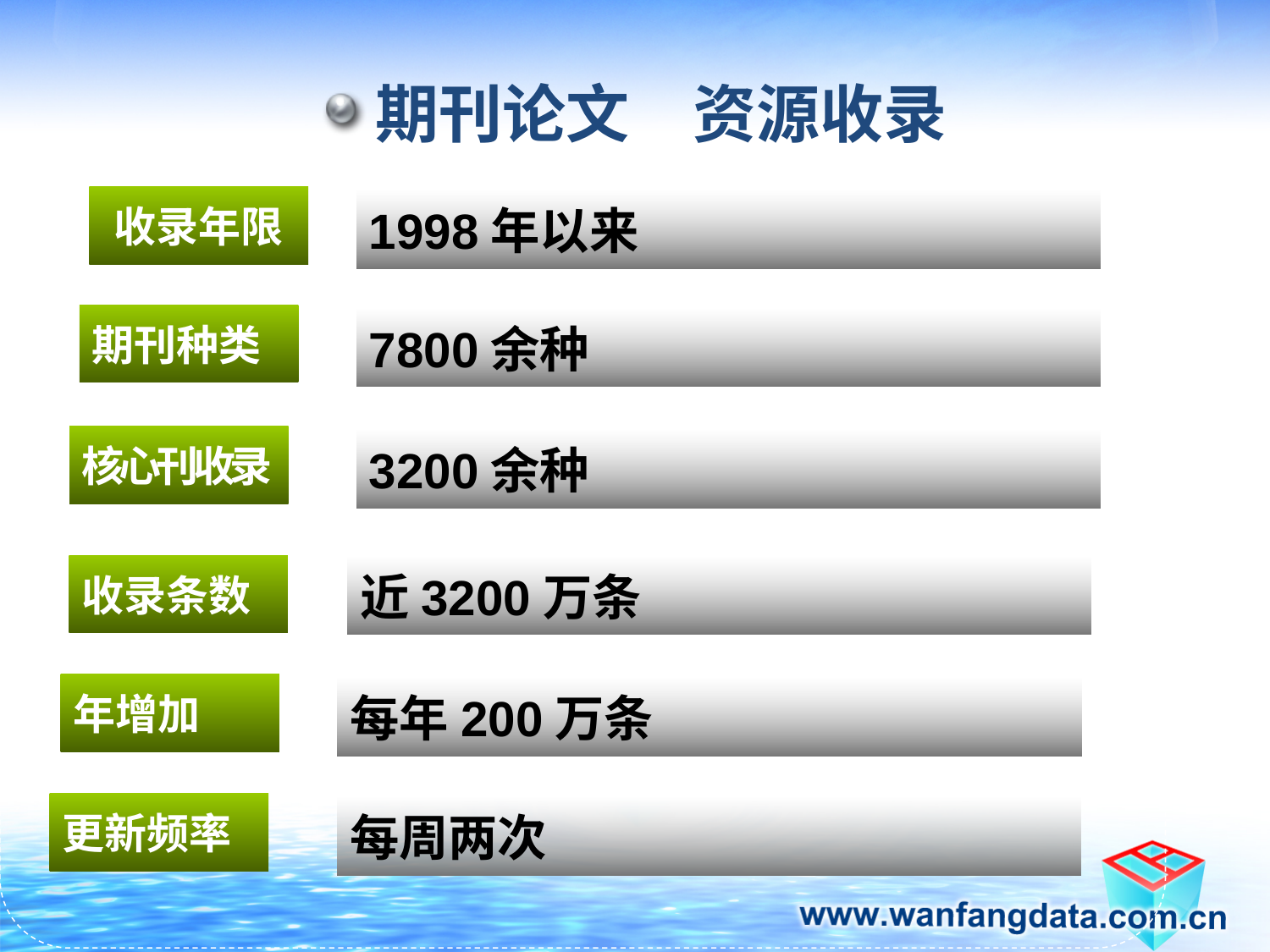

期刊论文　资源收录

收录年限
1998年以来
期刊种类
7800余种
核心刊收录
3200余种

收录条数
近3200万条
年增加
每年200万条
更新频率
每周两次